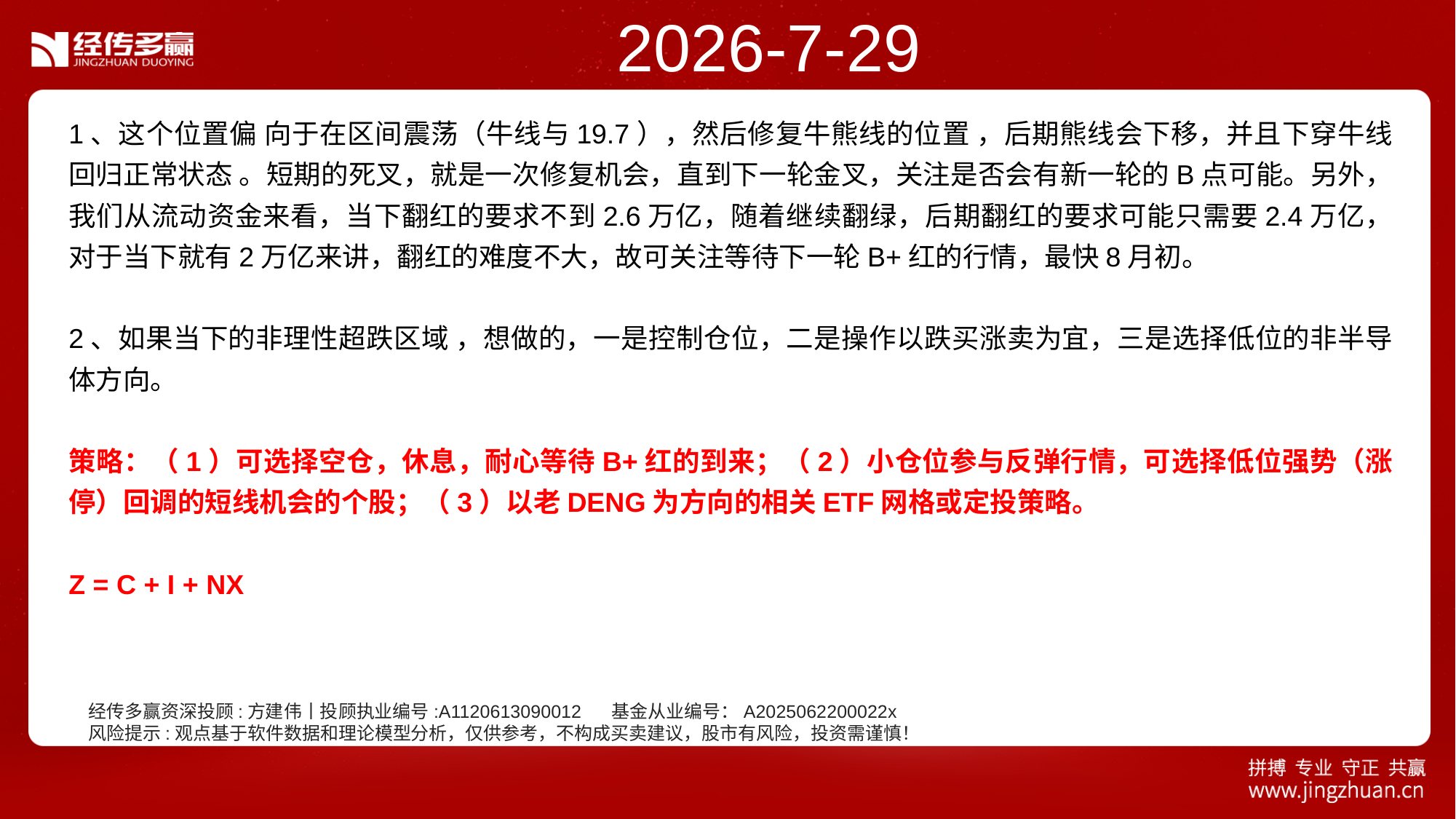

2026-7-29
1、这个位置偏 向于在区间震荡（牛线与19.7），然后修复牛熊线的位置 ，后期熊线会下移，并且下穿牛线回归正常状态 。短期的死叉，就是一次修复机会，直到下一轮金叉，关注是否会有新一轮的B点可能。另外，我们从流动资金来看，当下翻红的要求不到2.6万亿，随着继续翻绿，后期翻红的要求可能只需要2.4万亿，对于当下就有2万亿来讲，翻红的难度不大，故可关注等待下一轮B+红的行情，最快8月初。

2、如果当下的非理性超跌区域 ，想做的，一是控制仓位，二是操作以跌买涨卖为宜，三是选择低位的非半导体方向。

策略：（1）可选择空仓，休息，耐心等待B+红的到来；（2）小仓位参与反弹行情，可选择低位强势（涨停）回调的短线机会的个股；（3）以老DENG为方向的相关ETF网格或定投策略。

Z = C + I + NX